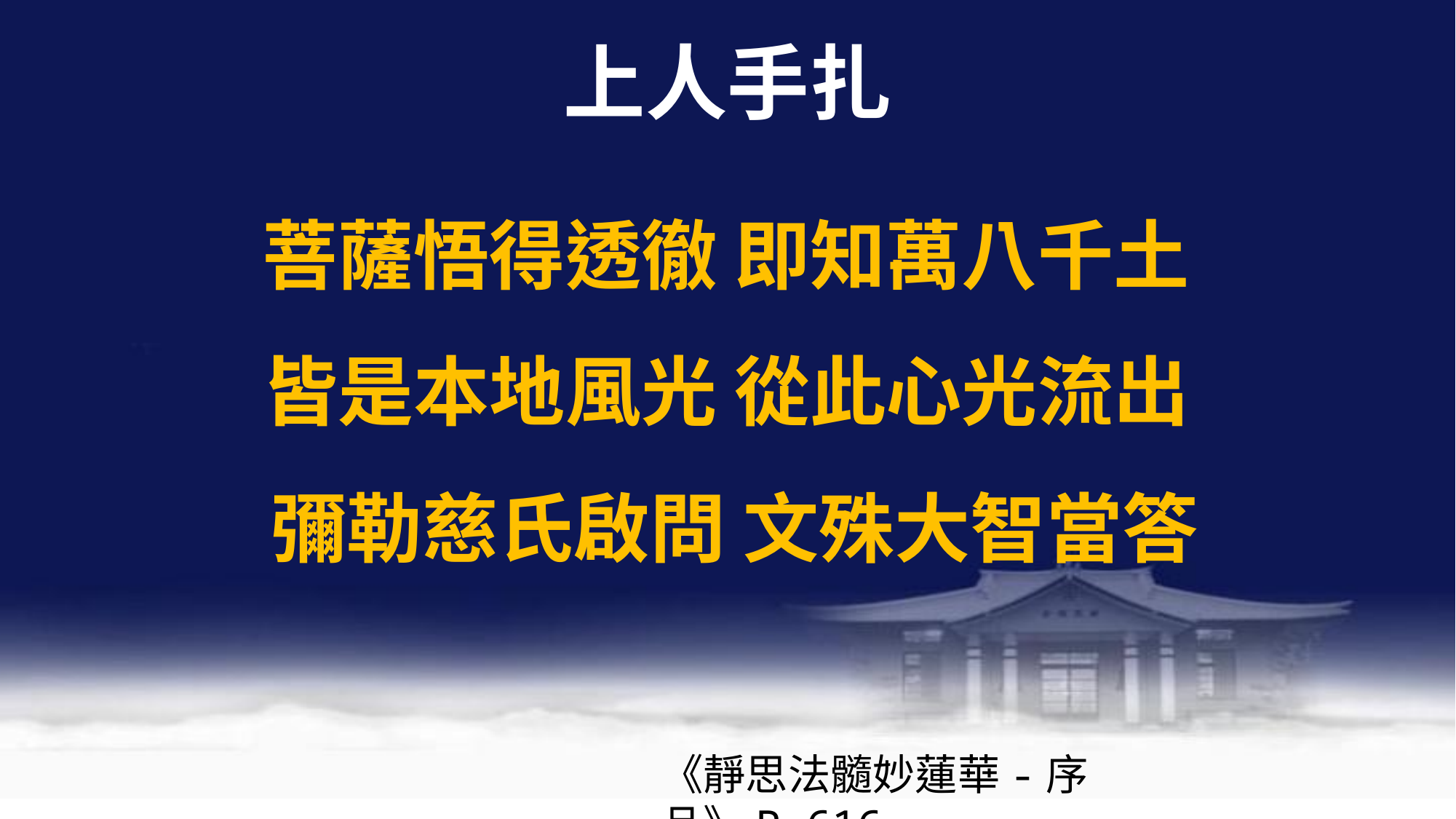

# 上人手扎
菩薩悟得透徹 即知萬八千土 
皆是本地風光 從此心光流出 
彌勒慈氏啟問 文殊大智當答
《靜思法髓妙蓮華-序品》P.616